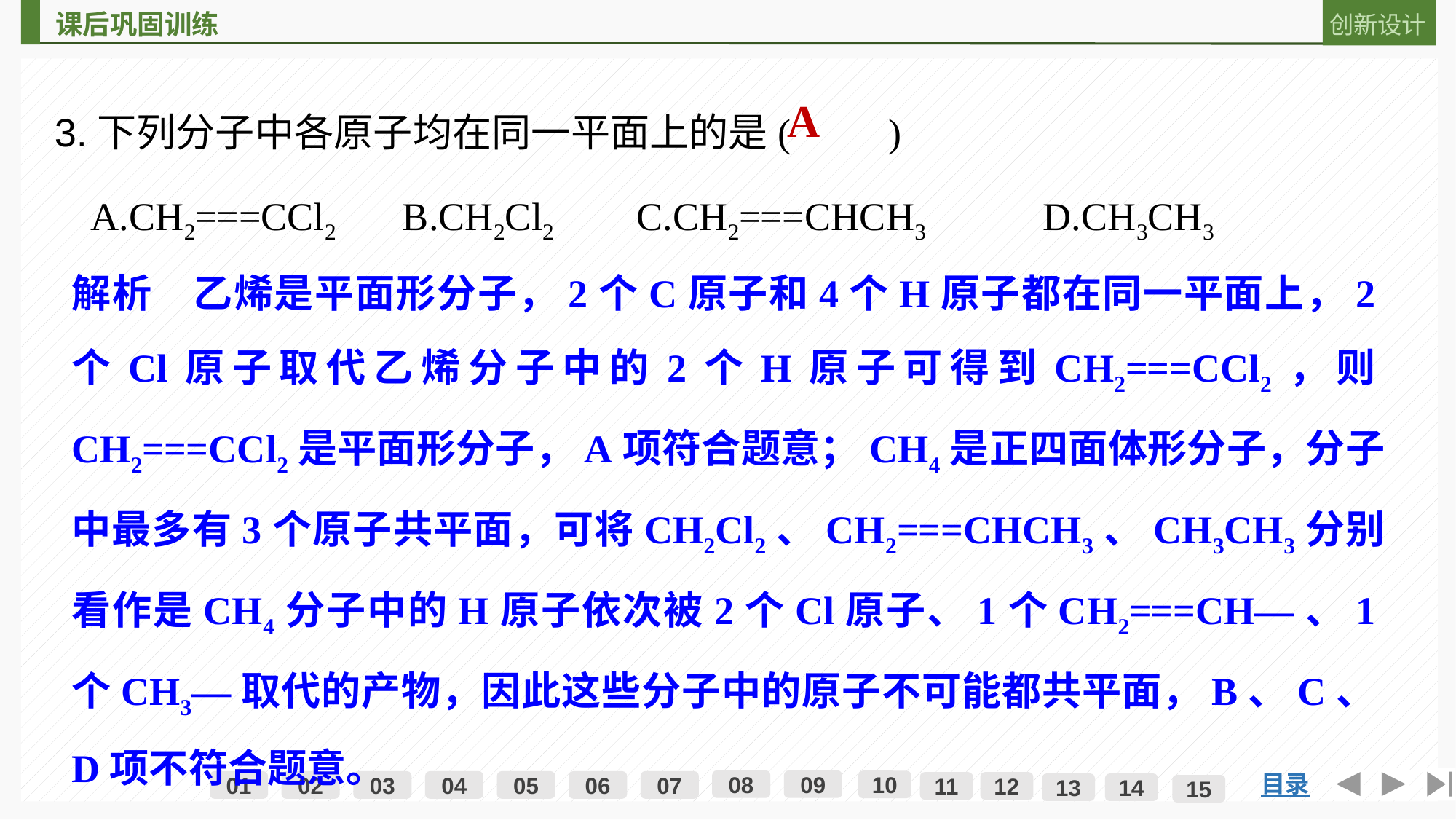

3.下列分子中各原子均在同一平面上的是(　　)
A
A.CH2===CCl2  	B.CH2Cl2	C.CH2===CHCH3  	        D.CH3CH3
解析　乙烯是平面形分子，2个C原子和4个H原子都在同一平面上，2个Cl原子取代乙烯分子中的2个H原子可得到CH2===CCl2，则CH2===CCl2是平面形分子，A项符合题意；CH4是正四面体形分子，分子中最多有3个原子共平面，可将CH2Cl2、CH2===CHCH3、CH3CH3分别看作是CH4分子中的H原子依次被2个Cl原子、1个CH2===CH—、1个CH3—取代的产物，因此这些分子中的原子不可能都共平面，B、C、D项不符合题意。